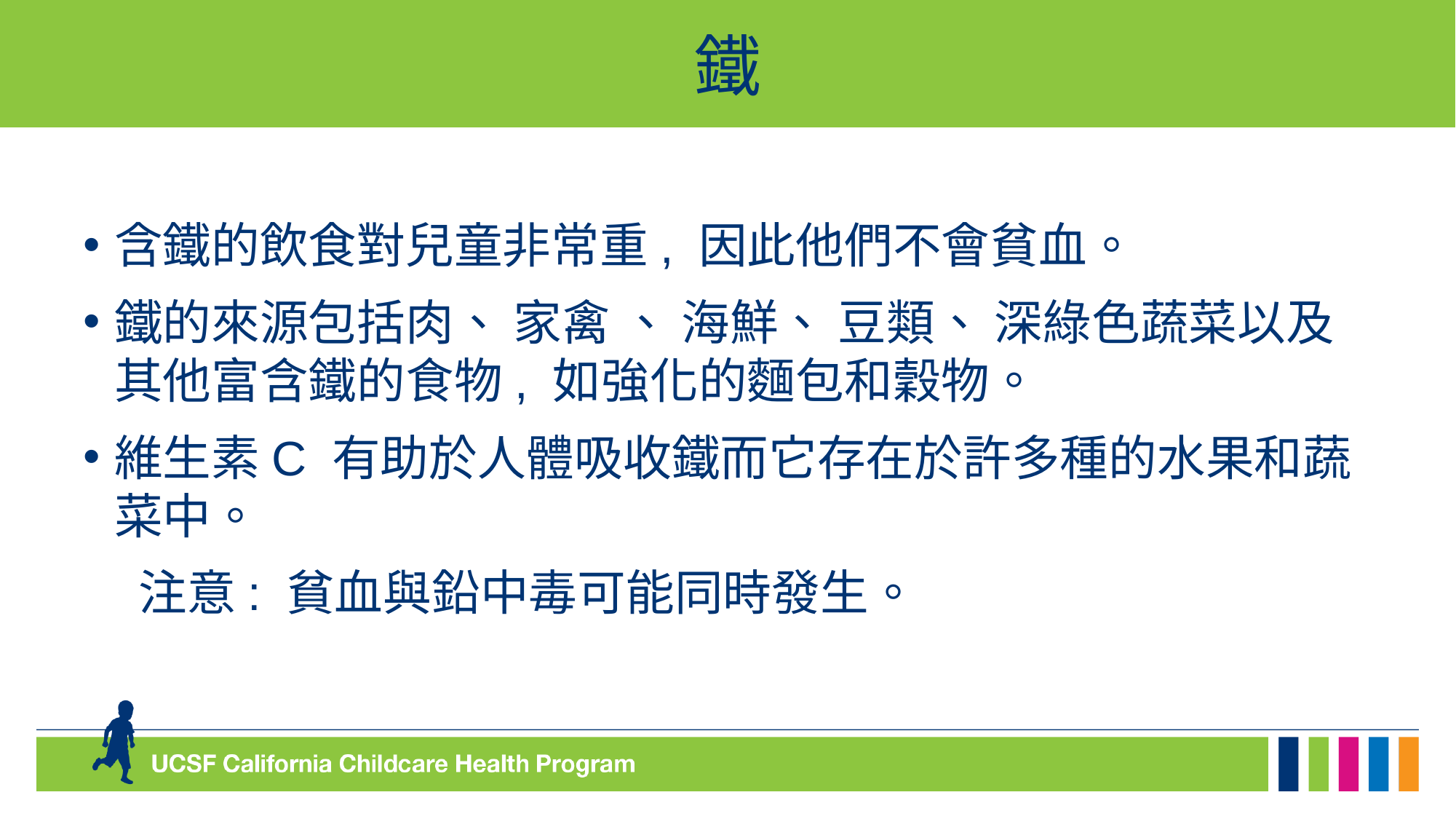

# 鐵
含鐵的飲食對兒童非常重, 因此他們不會貧血。
鐵的來源包括肉、 家禽 、 海鮮、 豆類、 深綠色蔬菜以及其他富含鐵的食物, 如強化的麵包和穀物。
維生素C 有助於人體吸收鐵而它存在於許多種的水果和蔬菜中。
    注意: 貧血與鉛中毒可能同時發生。